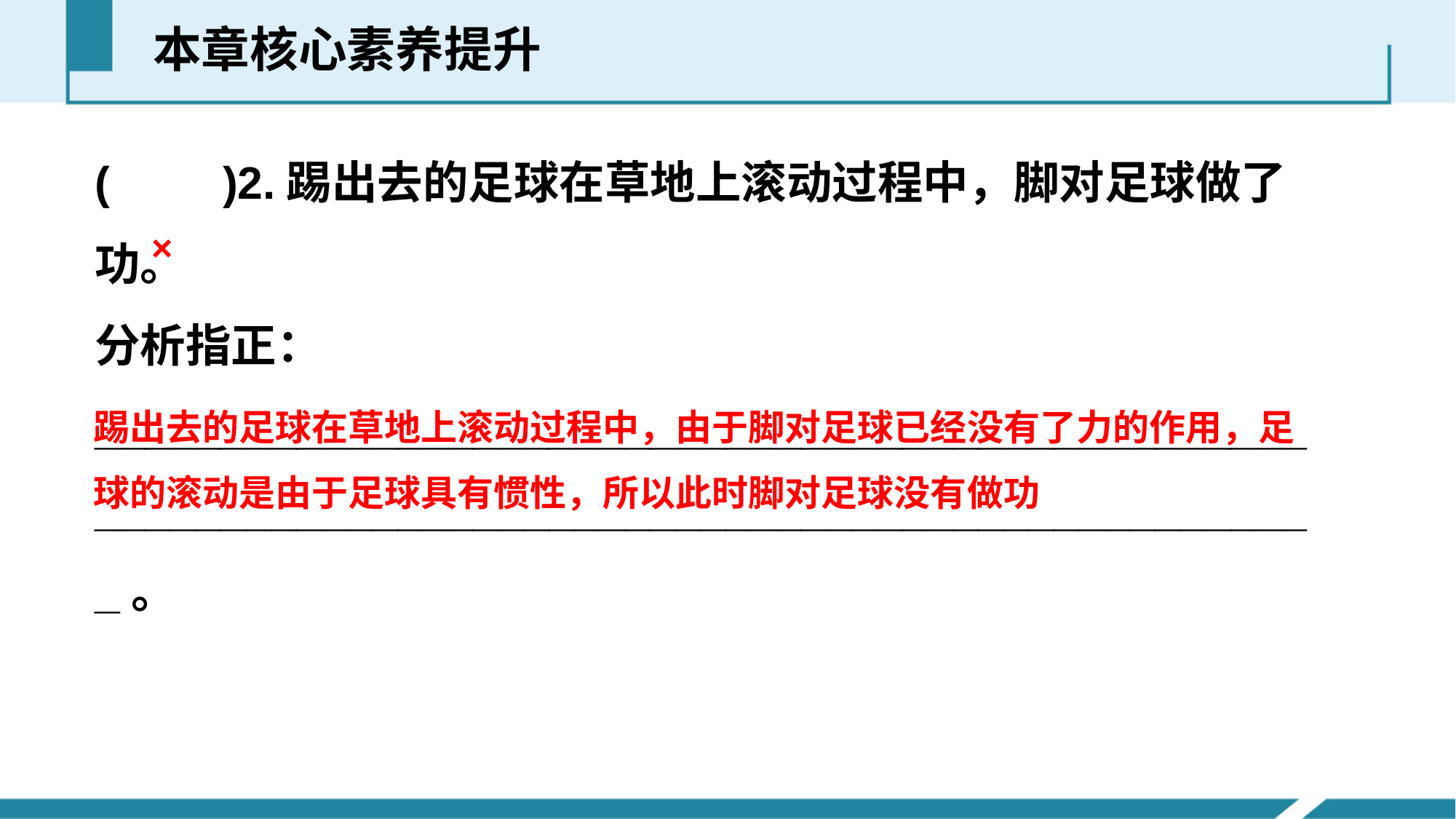

本章核心素养提升
(　　)2.踢出去的足球在草地上滚动过程中，脚对足球做了功。
分析指正：_________________________________________________________________________________________________。
×
踢出去的足球在草地上滚动过程中，由于脚对足球已经没有了力的作用，足球的滚动是由于足球具有惯性，所以此时脚对足球没有做功